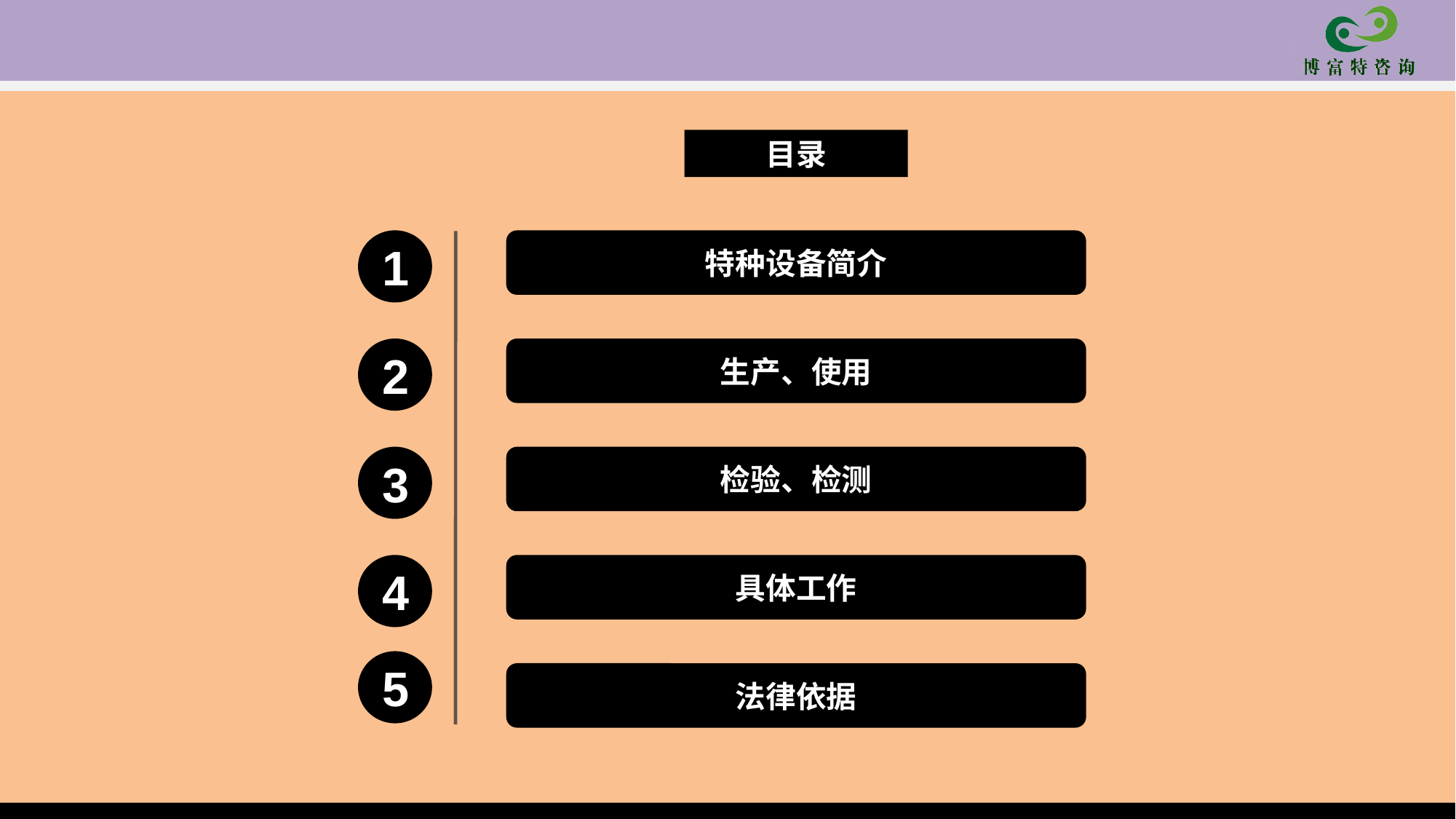

目录

1
特种设备简介

2
生产、使用

3
检验、检测

4
具体工作

5
法律依据